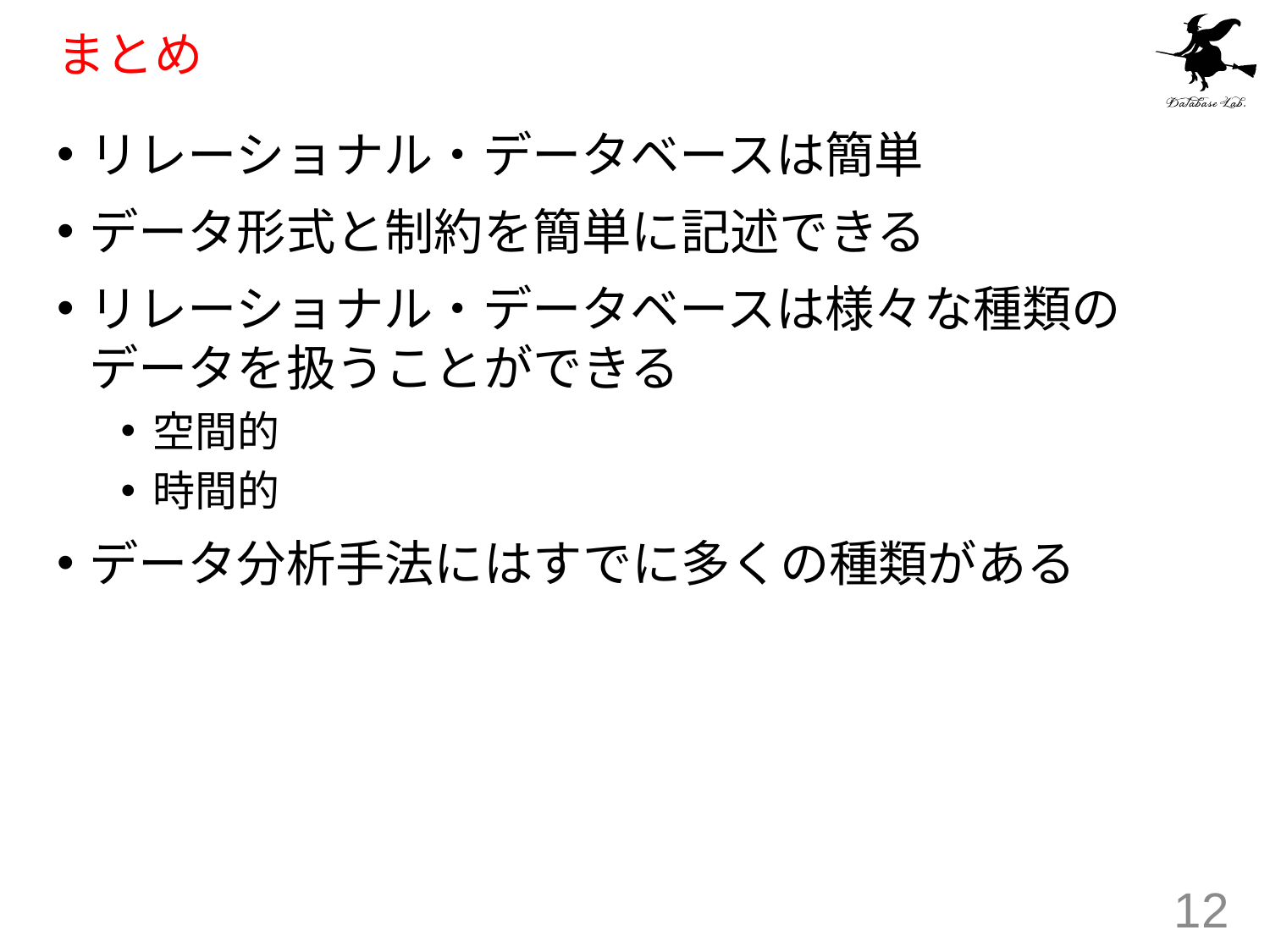

# まとめ
リレーショナル・データベースは簡単
データ形式と制約を簡単に記述できる
リレーショナル・データベースは様々な種類のデータを扱うことができる
空間的
時間的
データ分析手法にはすでに多くの種類がある

12